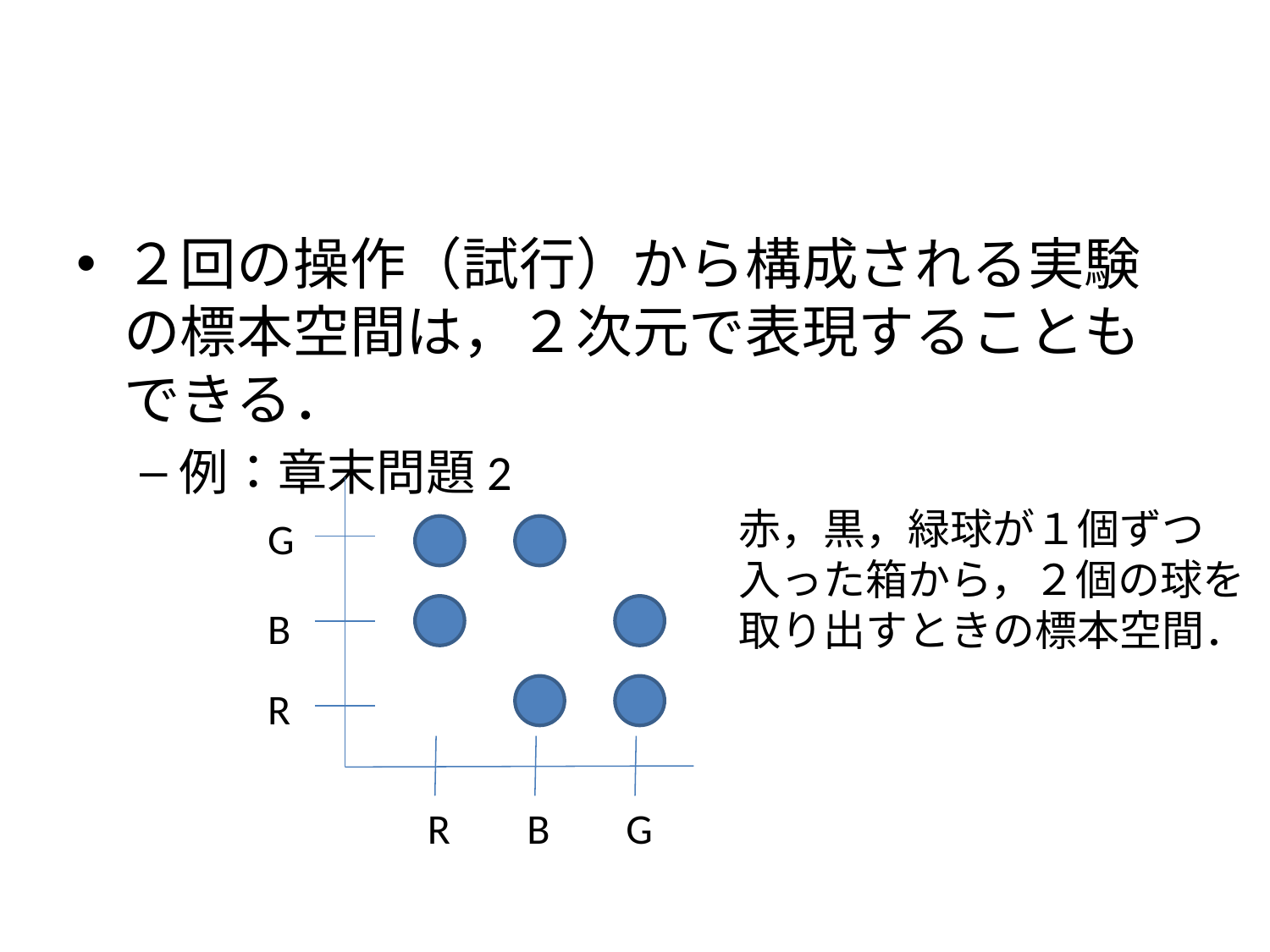

#
２回の操作（試行）から構成される実験の標本空間は，２次元で表現することもできる．
例：章末問題2
赤，黒，緑球が１個ずつ
入った箱から，２個の球を
取り出すときの標本空間．
G

B

R

R        B        G